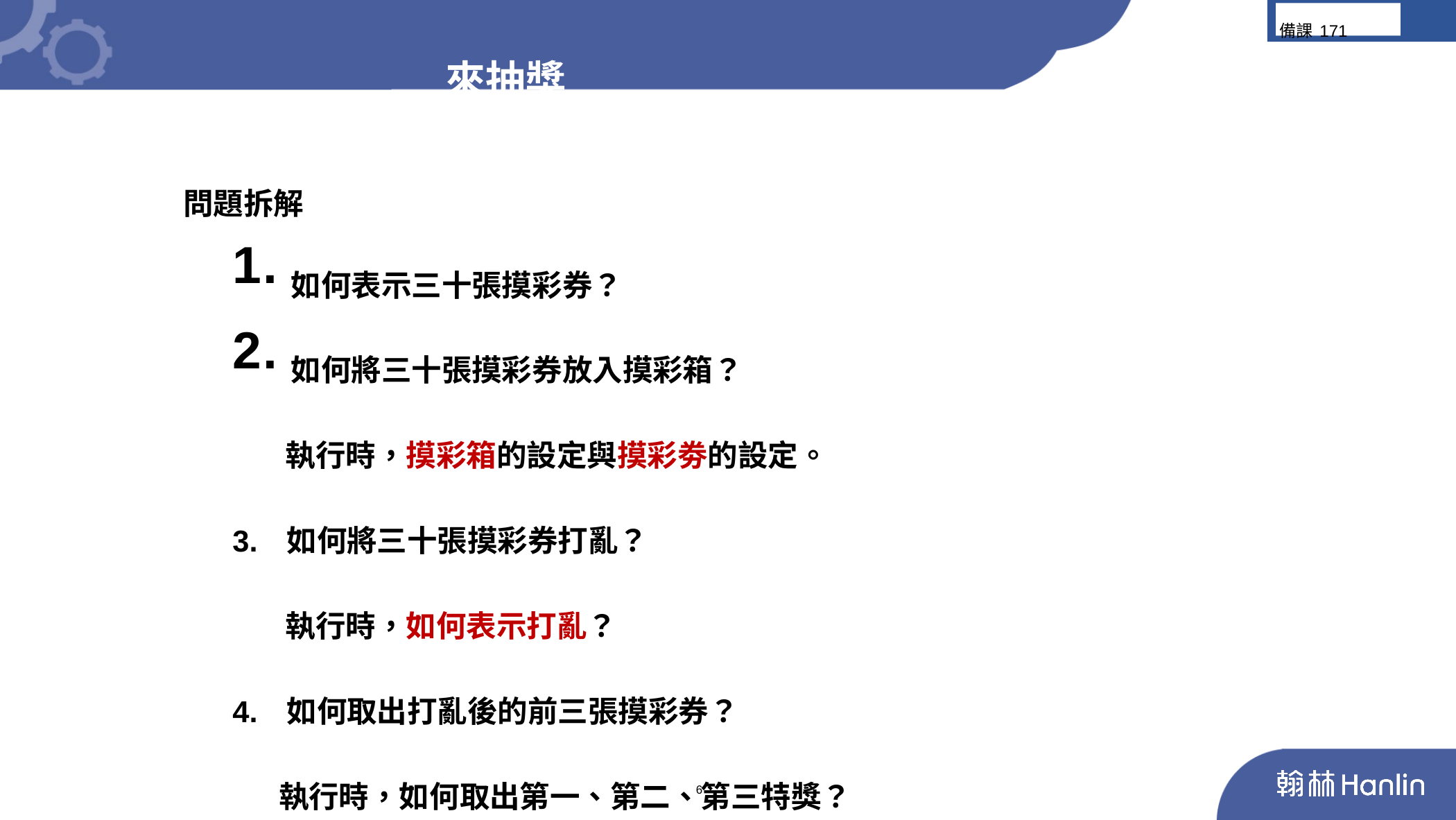

備課171

來抽獎
問題拆解
如何表示三十張摸彩券？
如何將三十張摸彩券放入摸彩箱？
      執行時，摸彩箱的設定與摸彩劵的設定。
3.  如何將三十張摸彩券打亂？
      執行時，如何表示打亂？
4.  如何取出打亂後的前三張摸彩券？
     執行時，如何取出第一、第二、第三特獎？
6